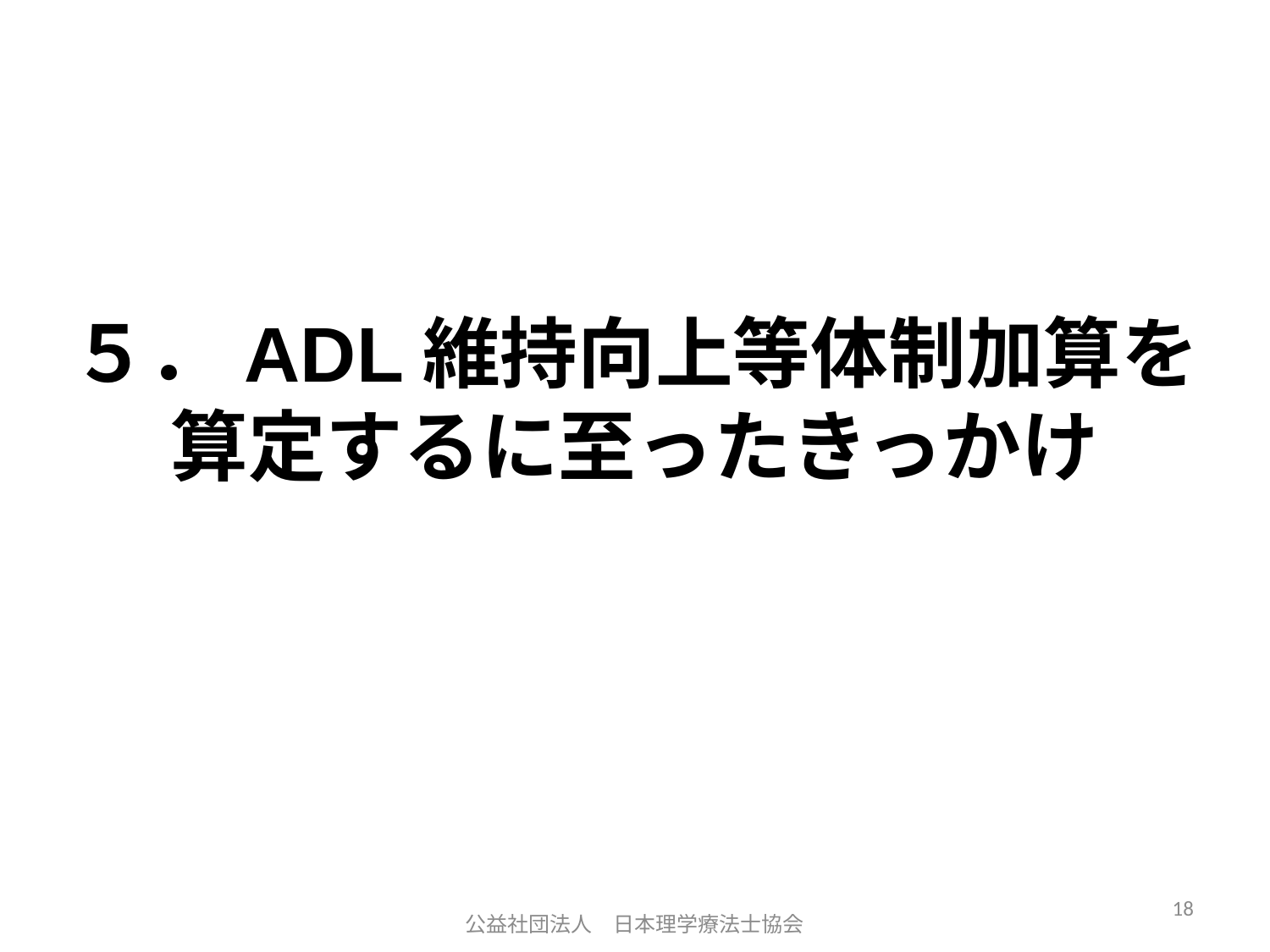

# ５．ADL維持向上等体制加算を 算定するに至ったきっかけ
18
公益社団法人　日本理学療法士協会